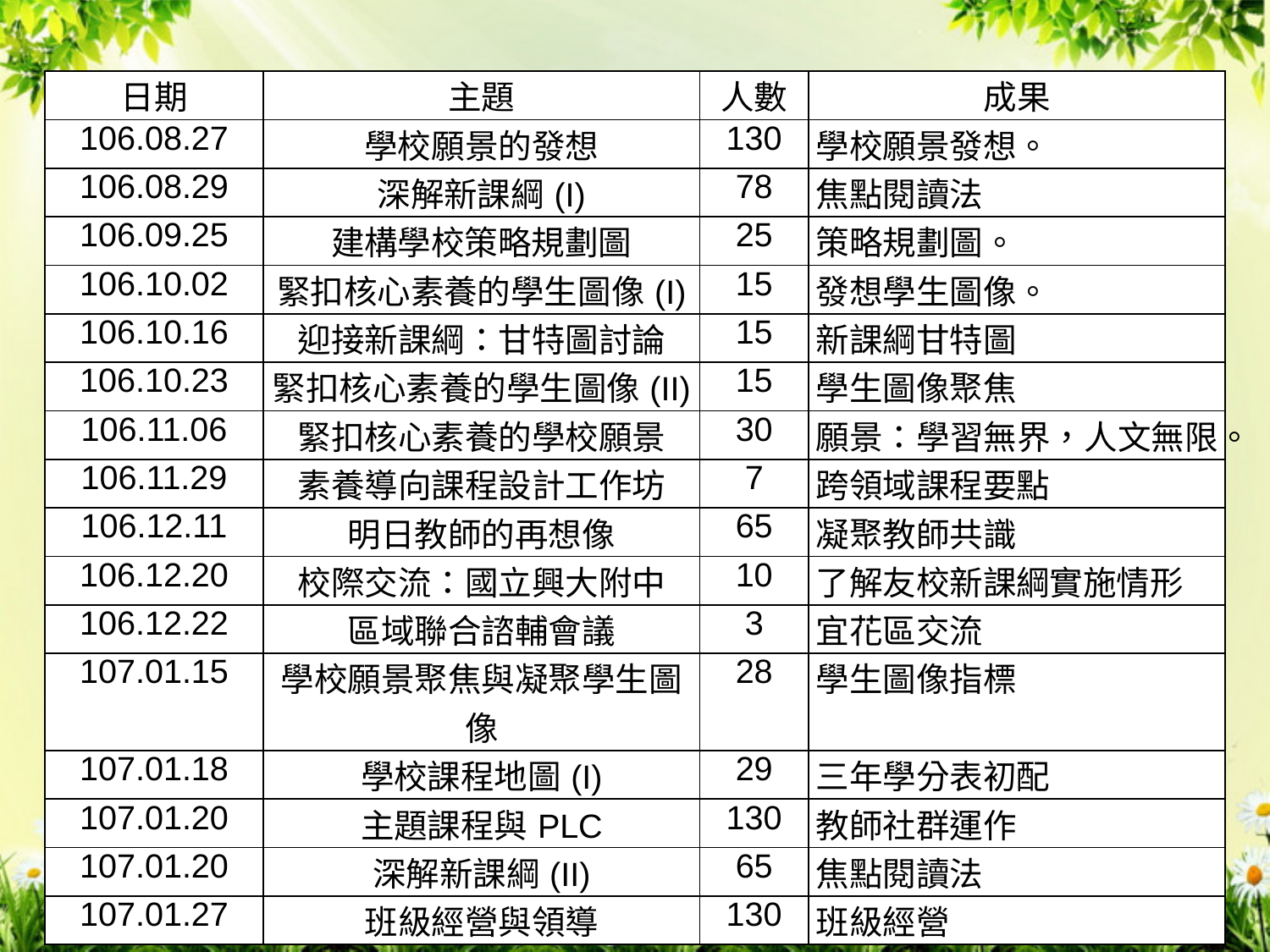

| 日期 | 主題 | 人數 | 成果 |
| --- | --- | --- | --- |
| 106.08.27 | 學校願景的發想 | 130 | 學校願景發想。 |
| 106.08.29 | 深解新課綱(I) | 78 | 焦點閱讀法 |
| 106.09.25 | 建構學校策略規劃圖 | 25 | 策略規劃圖。 |
| 106.10.02 | 緊扣核心素養的學生圖像(I) | 15 | 發想學生圖像。 |
| 106.10.16 | 迎接新課綱：甘特圖討論 | 15 | 新課綱甘特圖 |
| 106.10.23 | 緊扣核心素養的學生圖像(II) | 15 | 學生圖像聚焦 |
| 106.11.06 | 緊扣核心素養的學校願景 | 30 | 願景：學習無界，人文無限。 |
| 106.11.29 | 素養導向課程設計工作坊 | 7 | 跨領域課程要點 |
| 106.12.11 | 明日教師的再想像 | 65 | 凝聚教師共識 |
| 106.12.20 | 校際交流：國立興大附中 | 10 | 了解友校新課綱實施情形 |
| 106.12.22 | 區域聯合諮輔會議 | 3 | 宜花區交流 |
| 107.01.15 | 學校願景聚焦與凝聚學生圖像 | 28 | 學生圖像指標 |
| 107.01.18 | 學校課程地圖(I) | 29 | 三年學分表初配 |
| 107.01.20 | 主題課程與PLC | 130 | 教師社群運作 |
| 107.01.20 | 深解新課綱(II) | 65 | 焦點閱讀法 |
| 107.01.27 | 班級經營與領導 | 130 | 班級經營 |
101